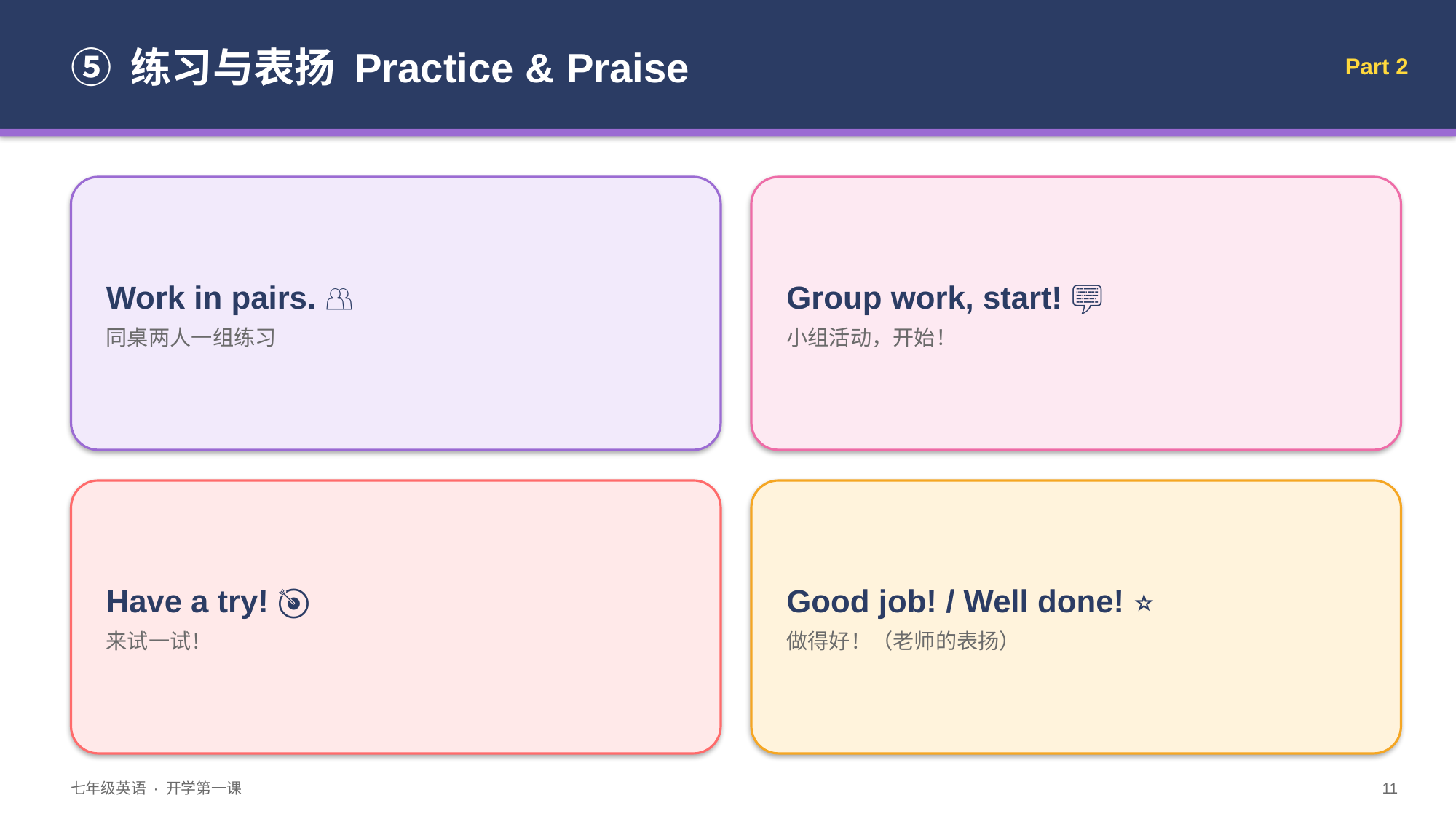

⑤ 练习与表扬 Practice & Praise
Part 2

Work in pairs. 👥
同桌两人一组练习
Group work, start! 💬
小组活动，开始！
Have a try! 🎯
来试一试！
Good job! / Well done! ⭐
做得好！（老师的表扬）
七年级英语 · 开学第一课
11